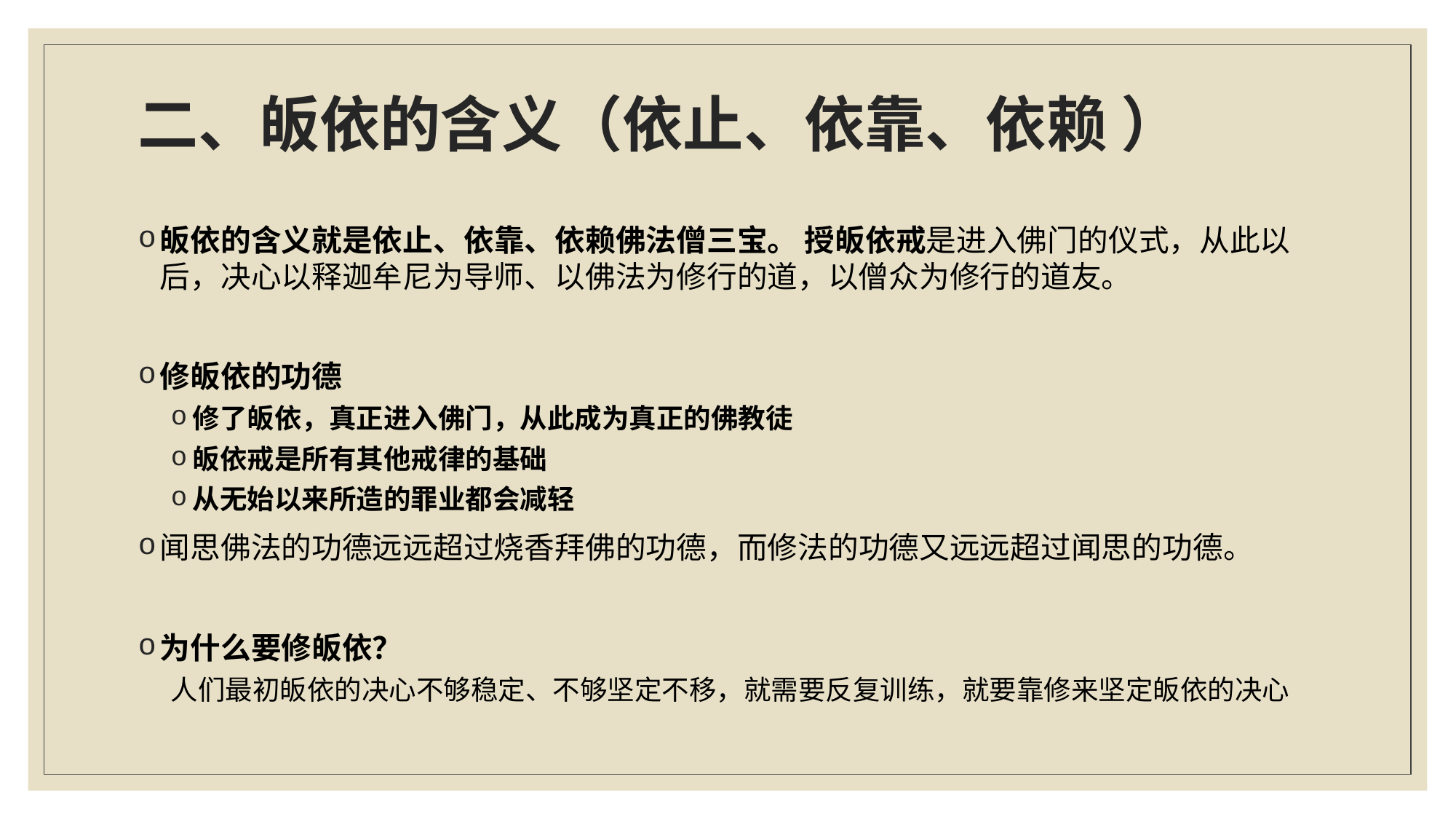

# 二、皈依的含义（依止、依靠、依赖 ）
皈依的含义就是依止、依靠、依赖佛法僧三宝。 授皈依戒是进入佛门的仪式，从此以后，决心以释迦牟尼为导师、以佛法为修行的道，以僧众为修行的道友。

修皈依的功德
修了皈依，真正进入佛门，从此成为真正的佛教徒
皈依戒是所有其他戒律的基础
从无始以来所造的罪业都会减轻
闻思佛法的功德远远超过烧香拜佛的功德，而修法的功德又远远超过闻思的功德。

为什么要修皈依？
人们最初皈依的决心不够稳定、不够坚定不移，就需要反复训练，就要靠修来坚定皈依的决心